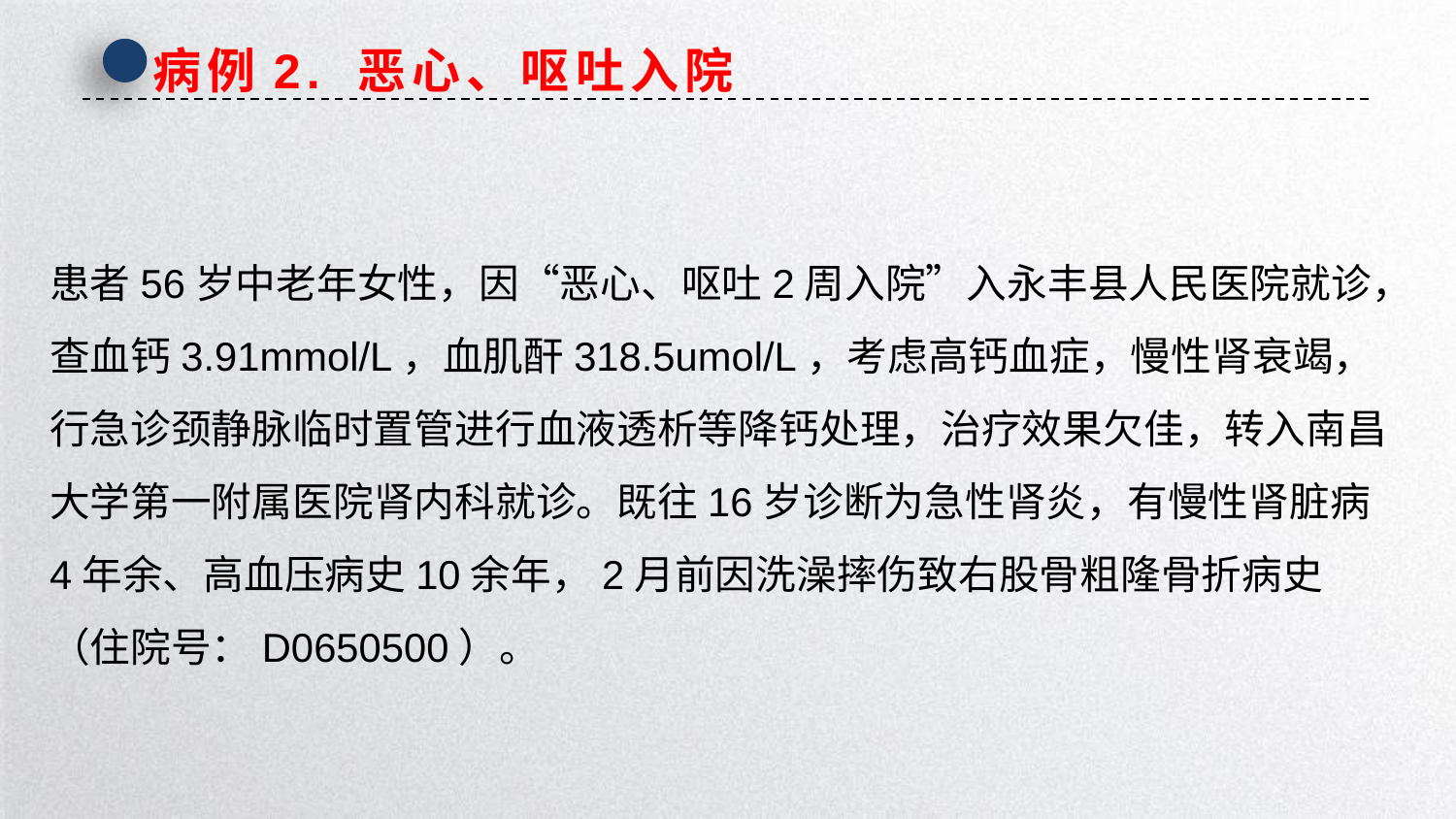

病例2. 恶心、呕吐入院

患者56岁中老年女性，因“恶心、呕吐2周入院”入永丰县人民医院就诊，查血钙3.91mmol/L，血肌酐318.5umol/L，考虑高钙血症，慢性肾衰竭，行急诊颈静脉临时置管进行血液透析等降钙处理，治疗效果欠佳，转入南昌大学第一附属医院肾内科就诊。既往16岁诊断为急性肾炎，有慢性肾脏病4年余、高血压病史10余年，2月前因洗澡摔伤致右股骨粗隆骨折病史（住院号：D0650500）。
13
延时符